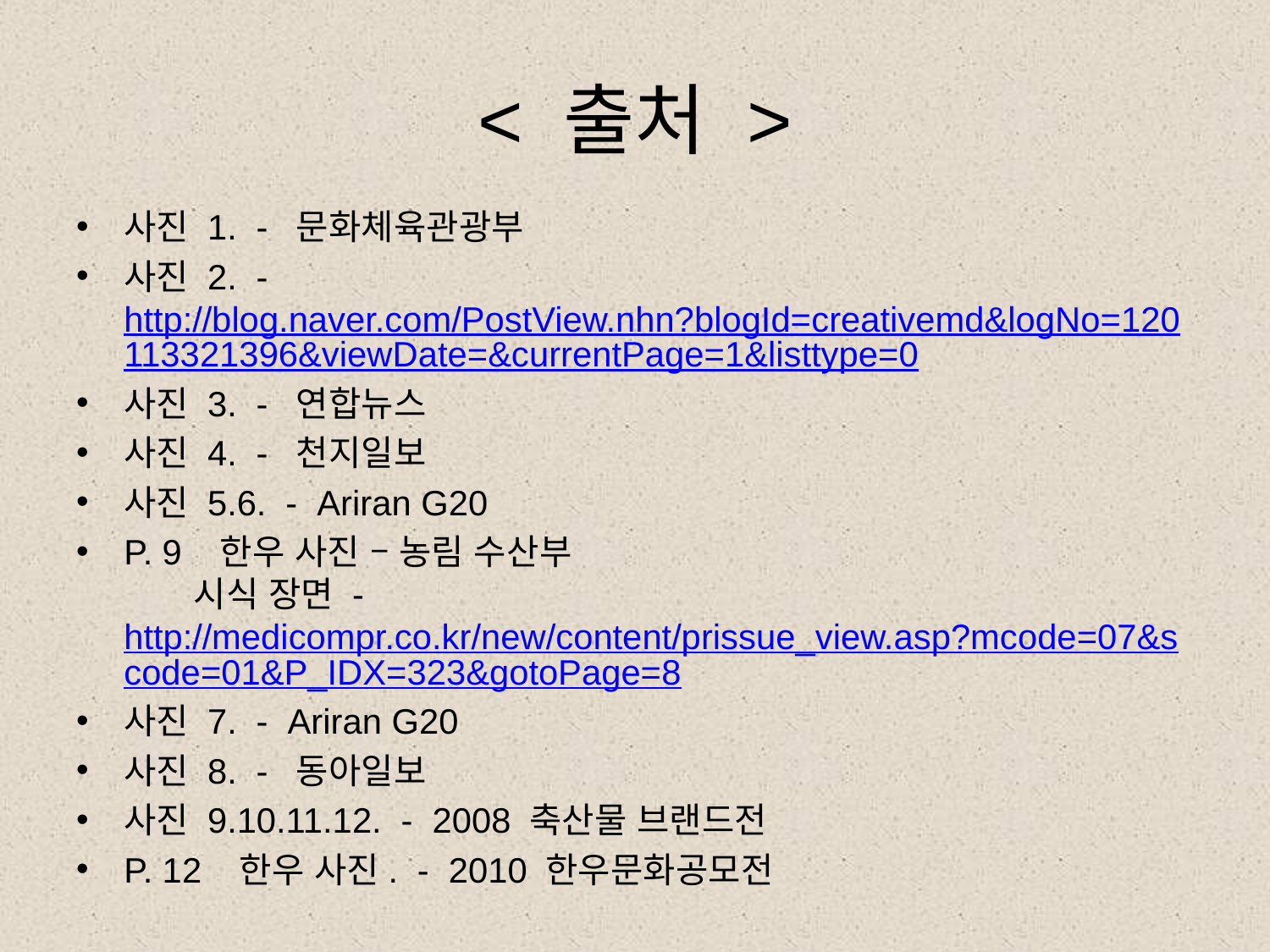

# < 출처 >
사진 1.  -  문화체육관광부
사진 2.  -  http://blog.naver.com/PostView.nhn?blogId=creativemd&logNo=120113321396&viewDate=&currentPage=1&listtype=0
사진 3.  -  연합뉴스
사진 4.  -  천지일보
사진 5.6.  -  Ariran G20
P. 9   한우 사진 – 농림 수산부
       시식 장면 - http://medicompr.co.kr/new/content/prissue_view.asp?mcode=07&scode=01&P_IDX=323&gotoPage=8
사진 7.  -  Ariran G20
사진 8.  -  동아일보
사진 9.10.11.12.  -  2008 축산물 브랜드전
P. 12   한우 사진.  -  2010 한우문화공모전